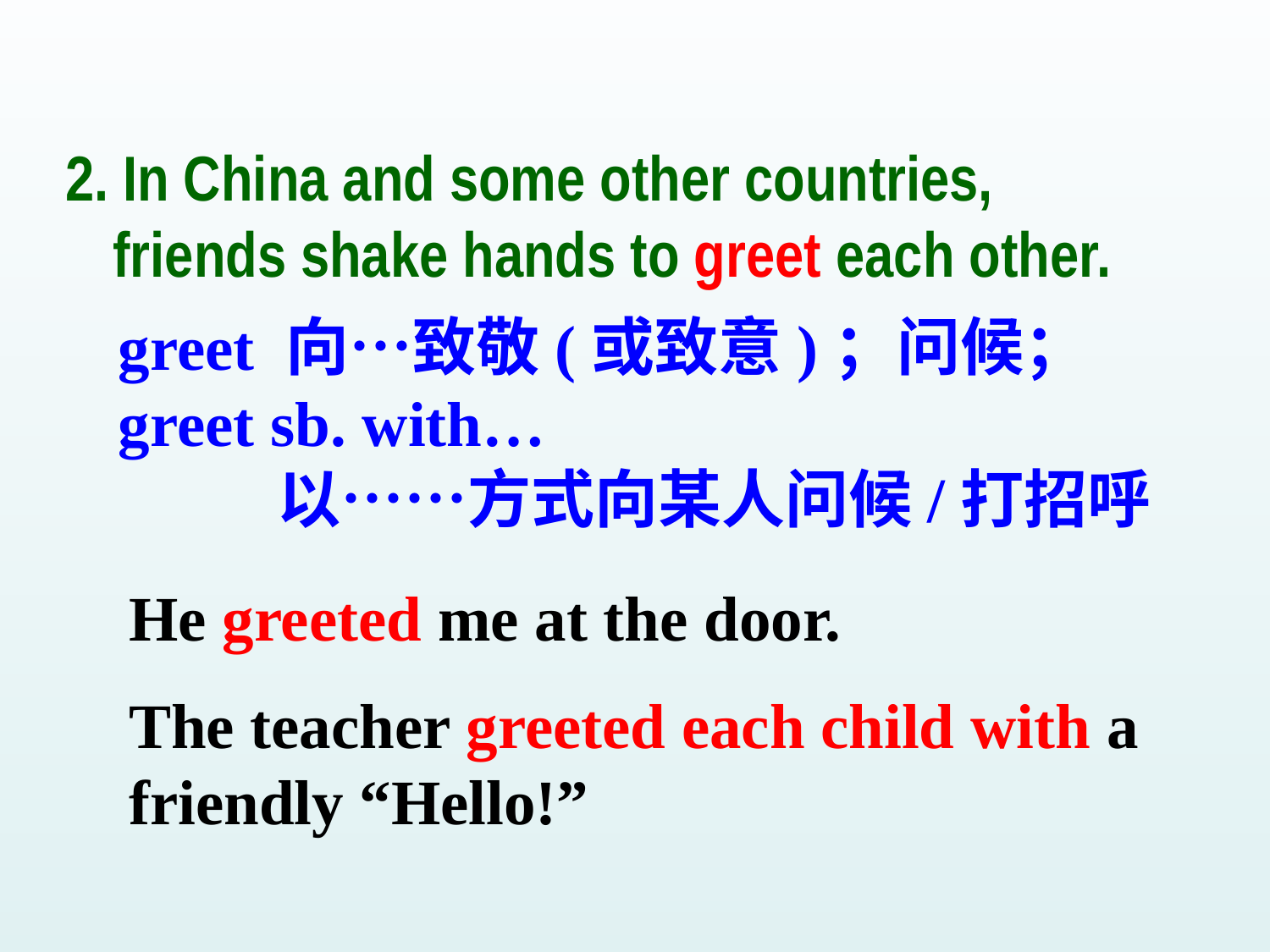

2. In China and some other countries, friends shake hands to greet each other.
greet 向…致敬(或致意)；问候；
greet sb. with…
          以……方式向某人问候/打招呼
He greeted me at the door.
The teacher greeted each child with a friendly “Hello!”